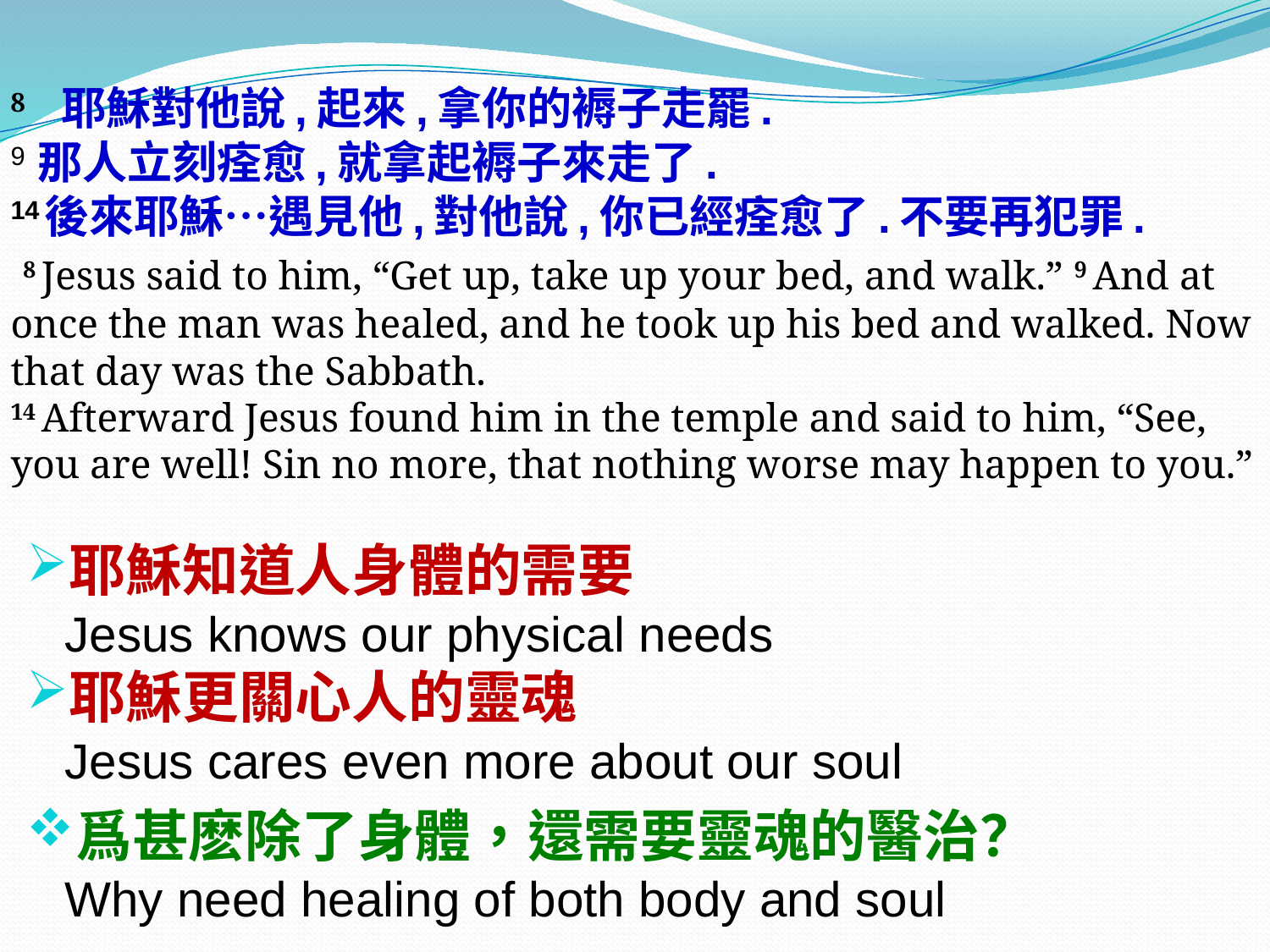

8  耶穌對他說,起來,拿你的褥子走罷.
9 那人立刻痊愈,就拿起褥子來走了.
14後來耶穌…遇見他,對他說,你已經痊愈了.不要再犯罪.
 8 Jesus said to him, “Get up, take up your bed, and walk.” 9 And at once the man was healed, and he took up his bed and walked. Now that day was the Sabbath.
14 Afterward Jesus found him in the temple and said to him, “See, you are well! Sin no more, that nothing worse may happen to you.”
耶穌知道人身體的需要                                  Jesus knows our physical needs
耶穌更關心人的靈魂                                  Jesus cares even more about our soul
爲甚麽除了身體，還需要靈魂的醫治？    Why need healing of both body and soul